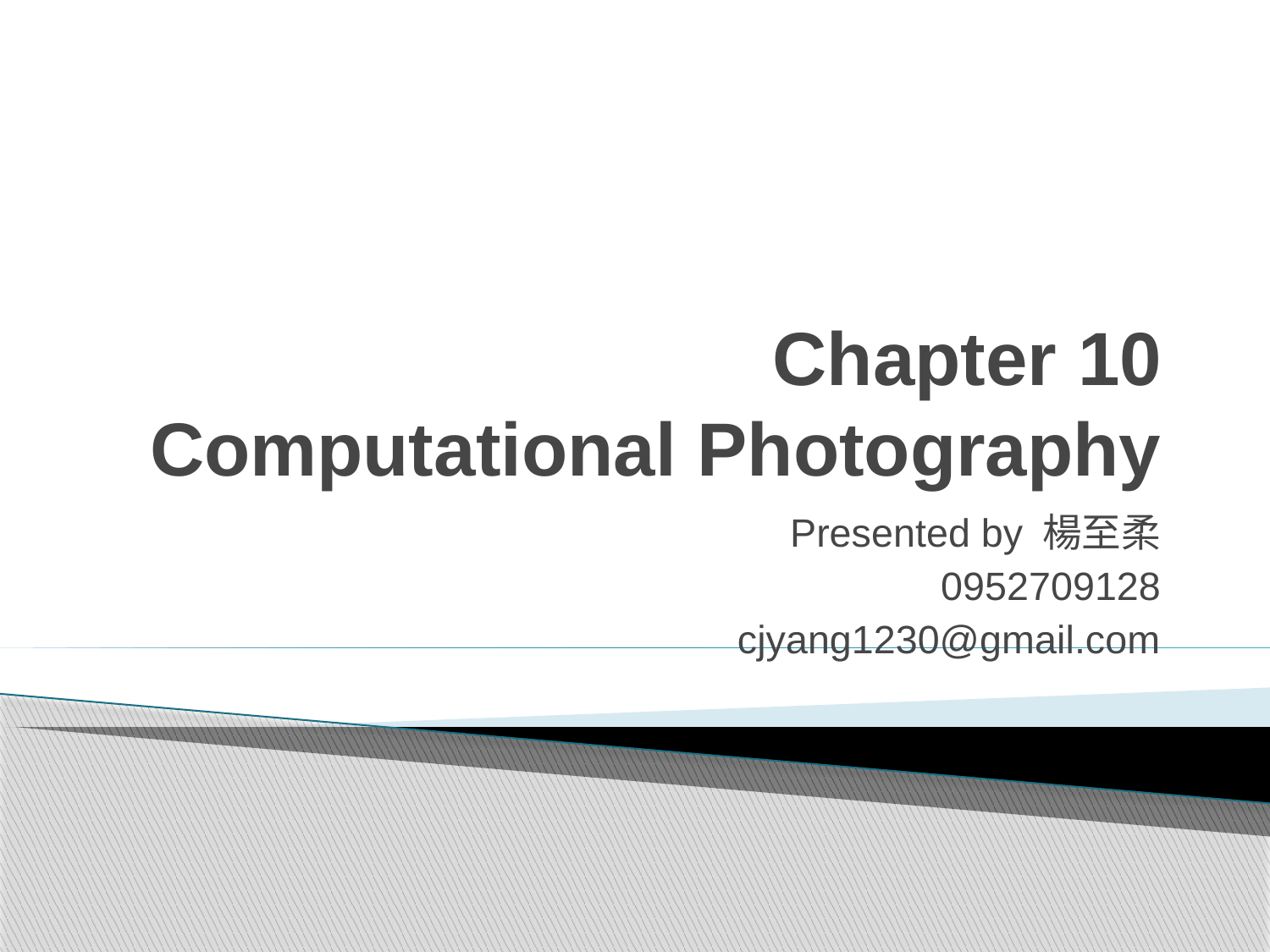

# Chapter 10 Computational Photography
Presented by 楊至柔
0952709128
cjyang1230@gmail.com